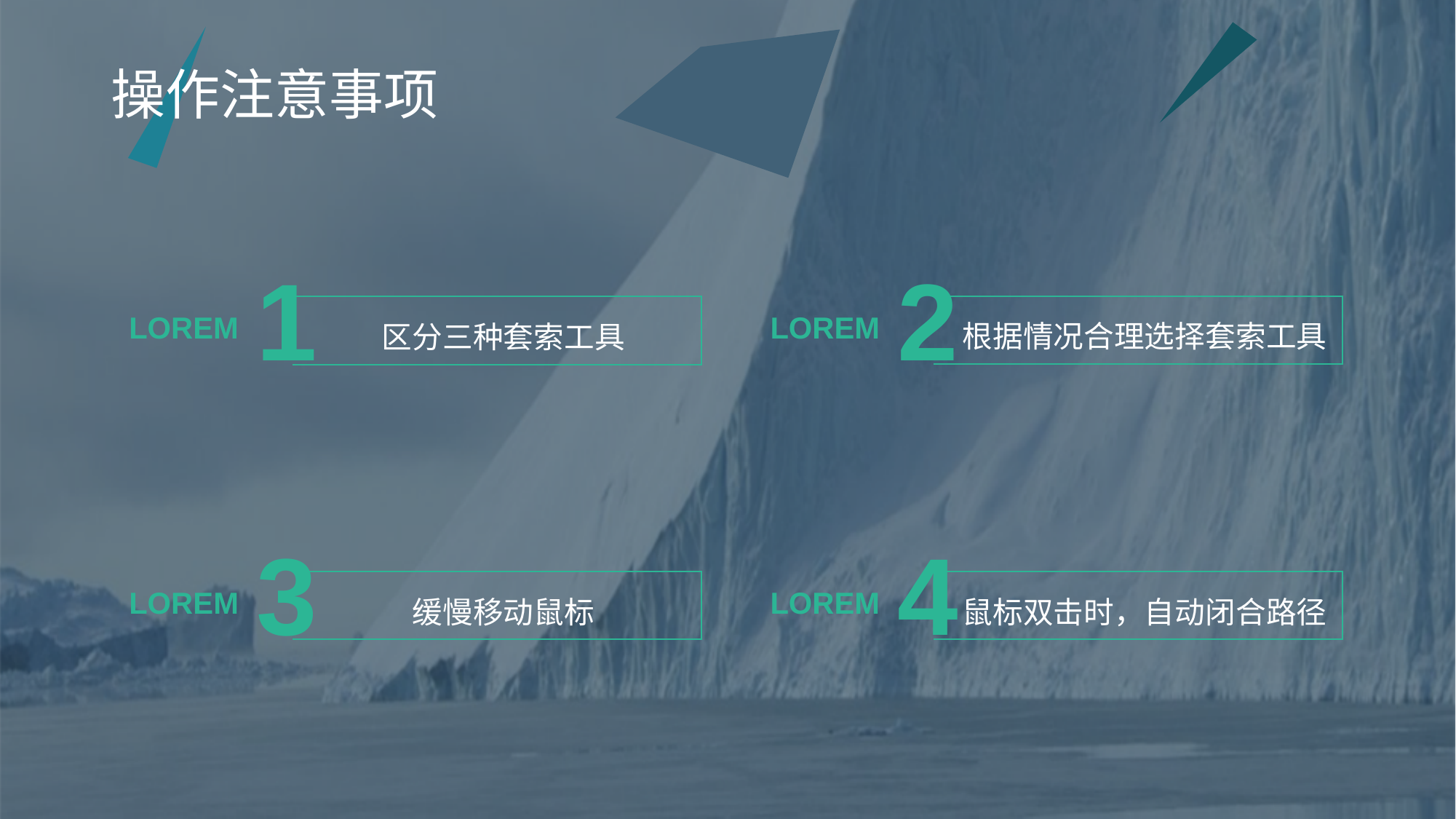

操作注意事项
1
LOREM
区分三种套索工具
2
LOREM
根据情况合理选择套索工具
4
LOREM
鼠标双击时，自动闭合路径
3
LOREM
缓慢移动鼠标